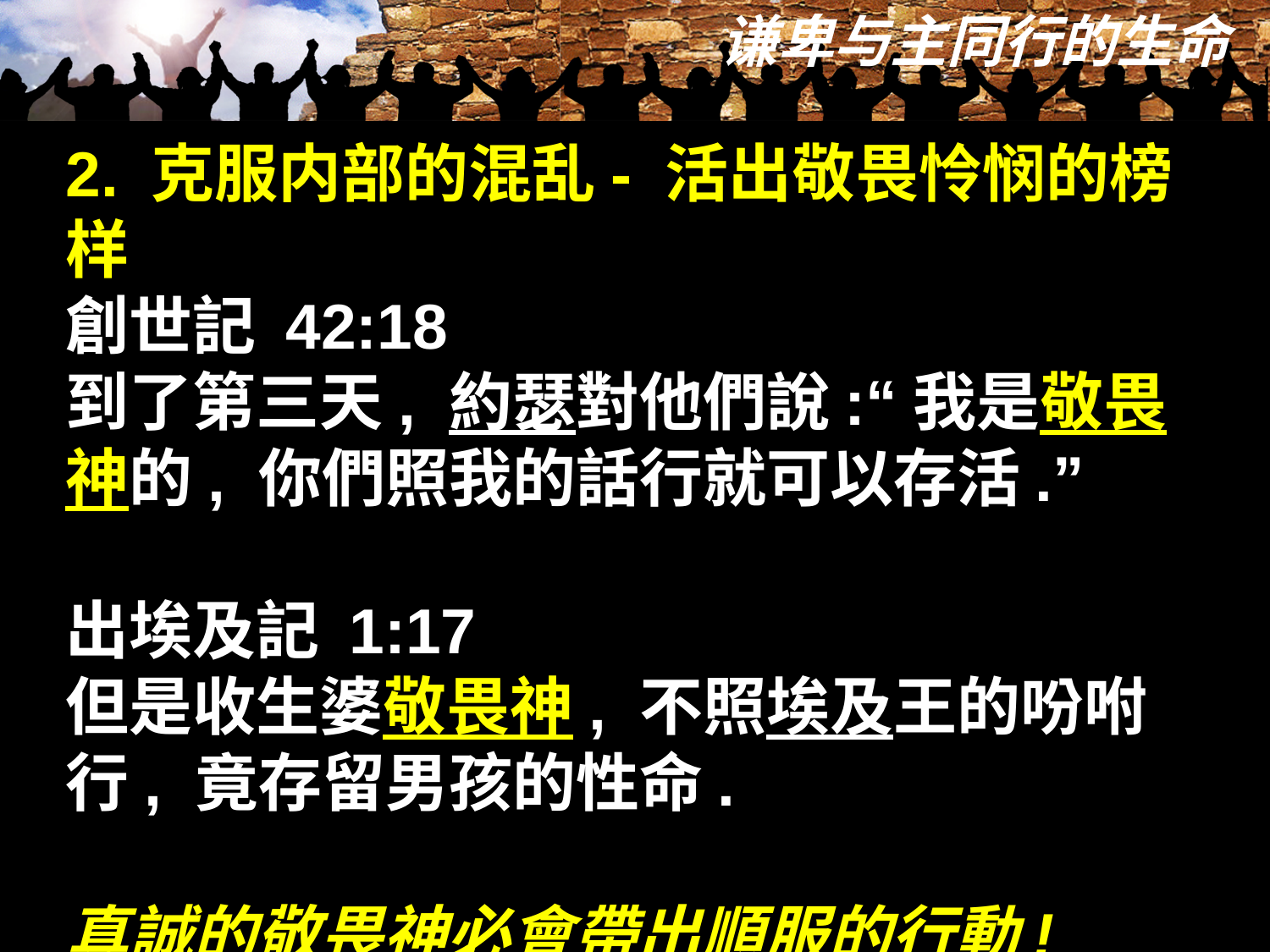

2. 克服内部的混乱- 活出敬畏怜悯的榜样
創世記 42:18
到了第三天, 約瑟對他們說:“我是敬畏神的, 你們照我的話行就可以存活.”

出埃及記 1:17
但是收生婆敬畏神, 不照埃及王的吩咐行, 竟存留男孩的性命.

真誠的敬畏神必會帶出順服的行動!